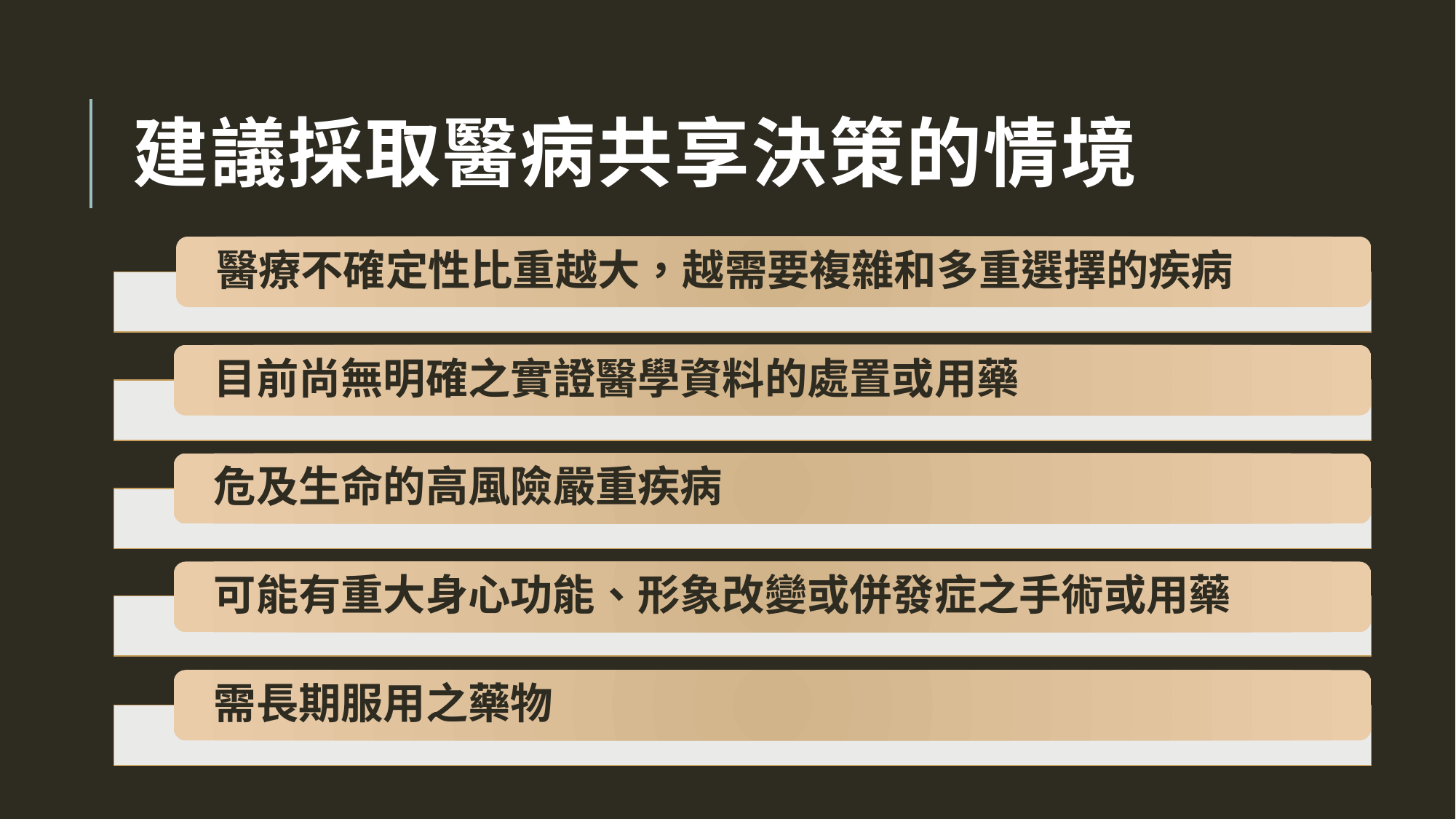

建議採取醫病共享決策的情境
醫療不確定性比重越大，越需要複雜和多重選擇的疾病
目前尚無明確之實證醫學資料的處置或用藥
危及生命的高風險嚴重疾病
可能有重大身心功能、形象改變或併發症之手術或用藥
需長期服用之藥物